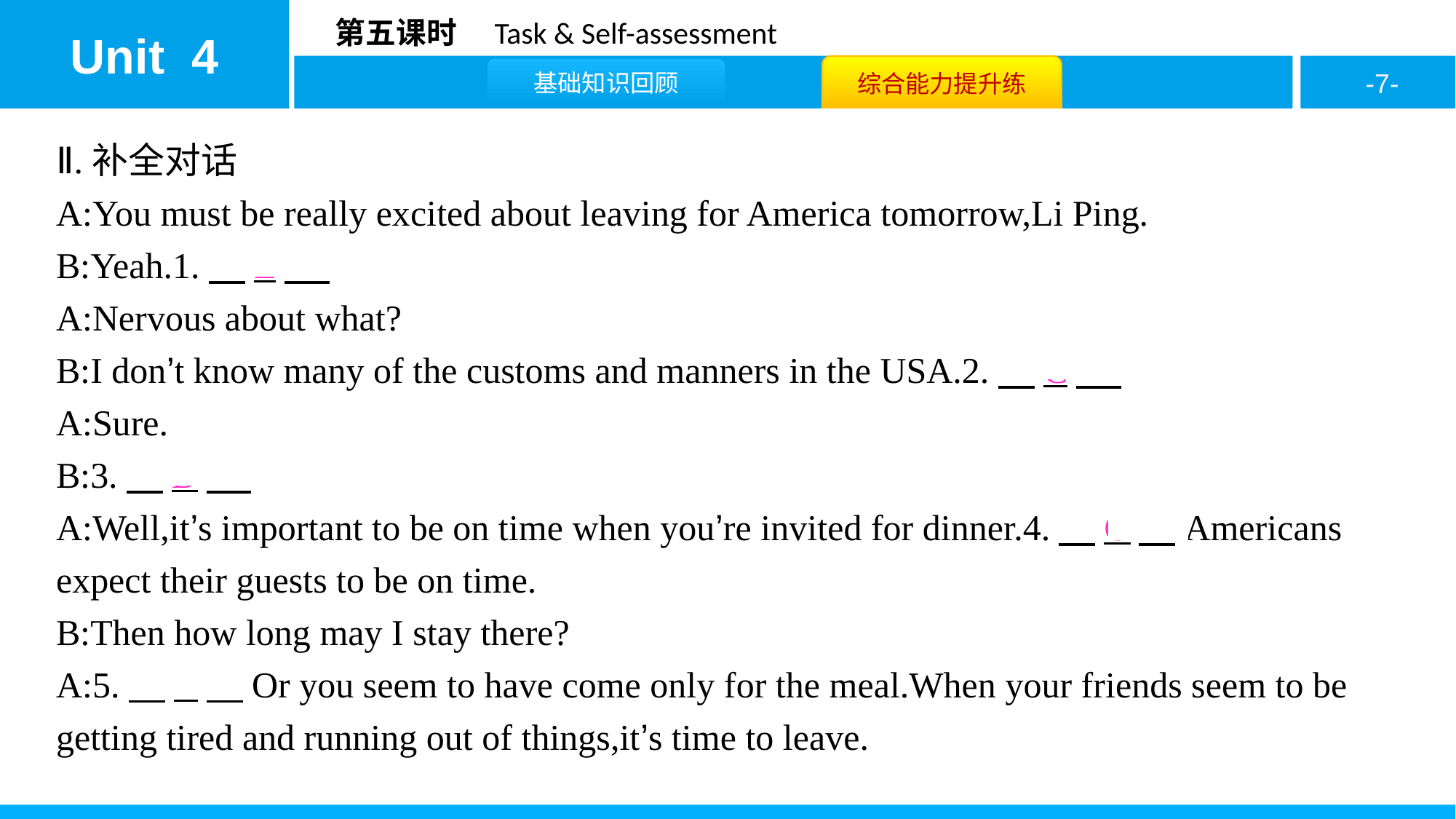

Ⅱ.补全对话
A:You must be really excited about leaving for America tomorrow,Li Ping.
B:Yeah.1.　E
A:Nervous about what?
B:I don’t know many of the customs and manners in the USA.2.　C
A:Sure.
B:3.　D
A:Well,it’s important to be on time when you’re invited for dinner.4.　G　Americans expect their guests to be on time.
B:Then how long may I stay there?
A:5.　B　Or you seem to have come only for the meal.When your friends seem to be getting tired and running out of things,it’s time to leave.